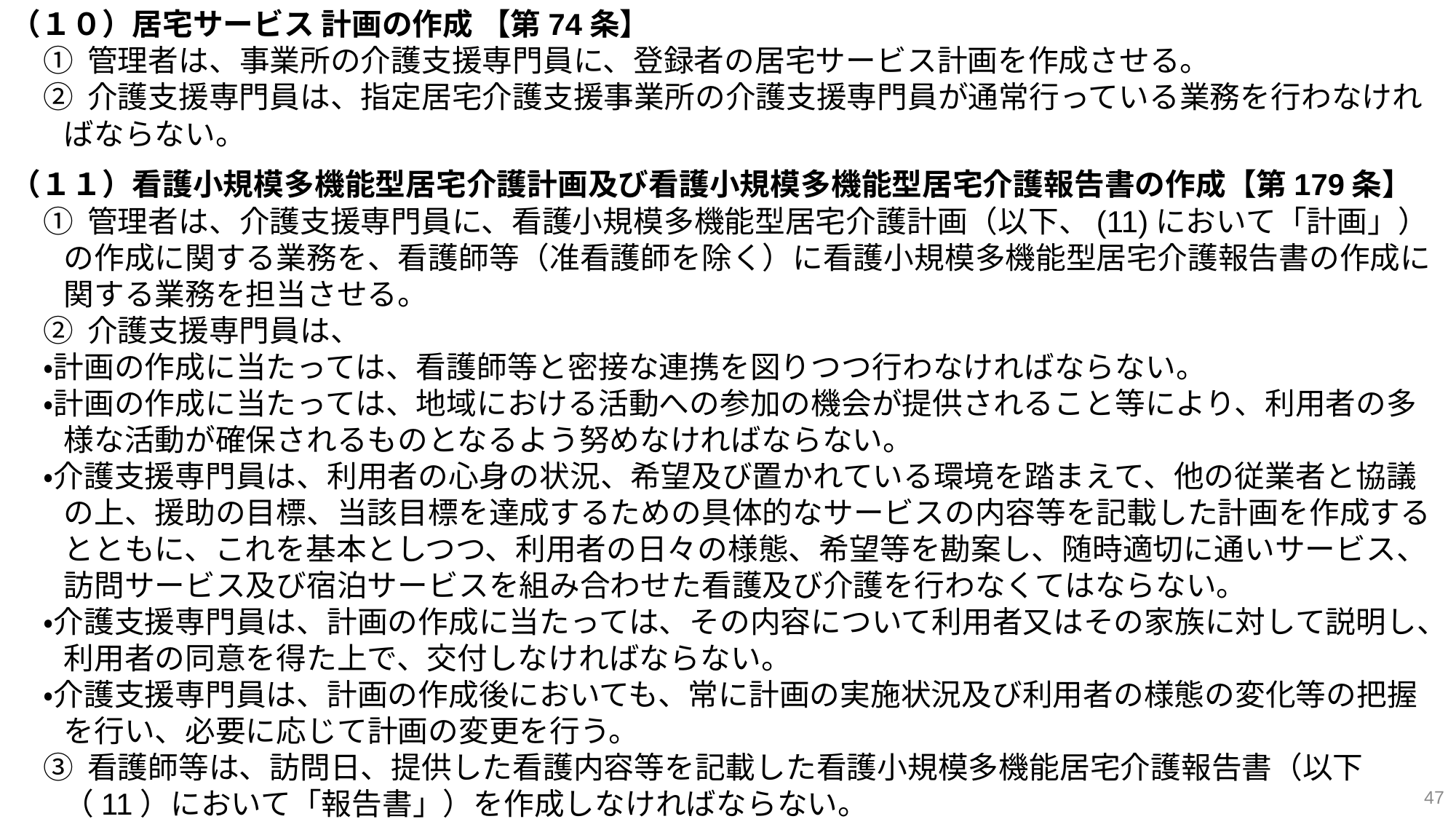

（１０）居宅サービス 計画の作成 【第74条】
① 管理者は、事業所の介護支援専門員に、登録者の居宅サービス計画を作成させる。
② 介護支援専門員は、指定居宅介護支援事業所の介護支援専門員が通常行っている業務を行わなければならない。

（１１）看護小規模多機能型居宅介護計画及び看護小規模多機能型居宅介護報告書の作成【第179条】
① 管理者は、介護支援専門員に、看護小規模多機能型居宅介護計画（以下、(11)において「計画」）の作成に関する業務を、看護師等（准看護師を除く）に看護小規模多機能型居宅介護報告書の作成に関する業務を担当させる。
② 介護支援専門員は、
・計画の作成に当たっては、看護師等と密接な連携を図りつつ行わなければならない。
・計画の作成に当たっては、地域における活動への参加の機会が提供されること等により、利用者の多様な活動が確保されるものとなるよう努めなければならない。
・介護支援専門員は、利用者の心身の状況、希望及び置かれている環境を踏まえて、他の従業者と協議の上、援助の目標、当該目標を達成するための具体的なサービスの内容等を記載した計画を作成するとともに、これを基本としつつ、利用者の日々の様態、希望等を勘案し、随時適切に通いサービス、訪問サービス及び宿泊サービスを組み合わせた看護及び介護を行わなくてはならない。
・介護支援専門員は、計画の作成に当たっては、その内容について利用者又はその家族に対して説明し、利用者の同意を得た上で、交付しなければならない。
・介護支援専門員は、計画の作成後においても、常に計画の実施状況及び利用者の様態の変化等の把握を行い、必要に応じて計画の変更を行う。
③ 看護師等は、訪問日、提供した看護内容等を記載した看護小規模多機能居宅介護報告書（以下（11）において「報告書」）を作成しなければならない。

47